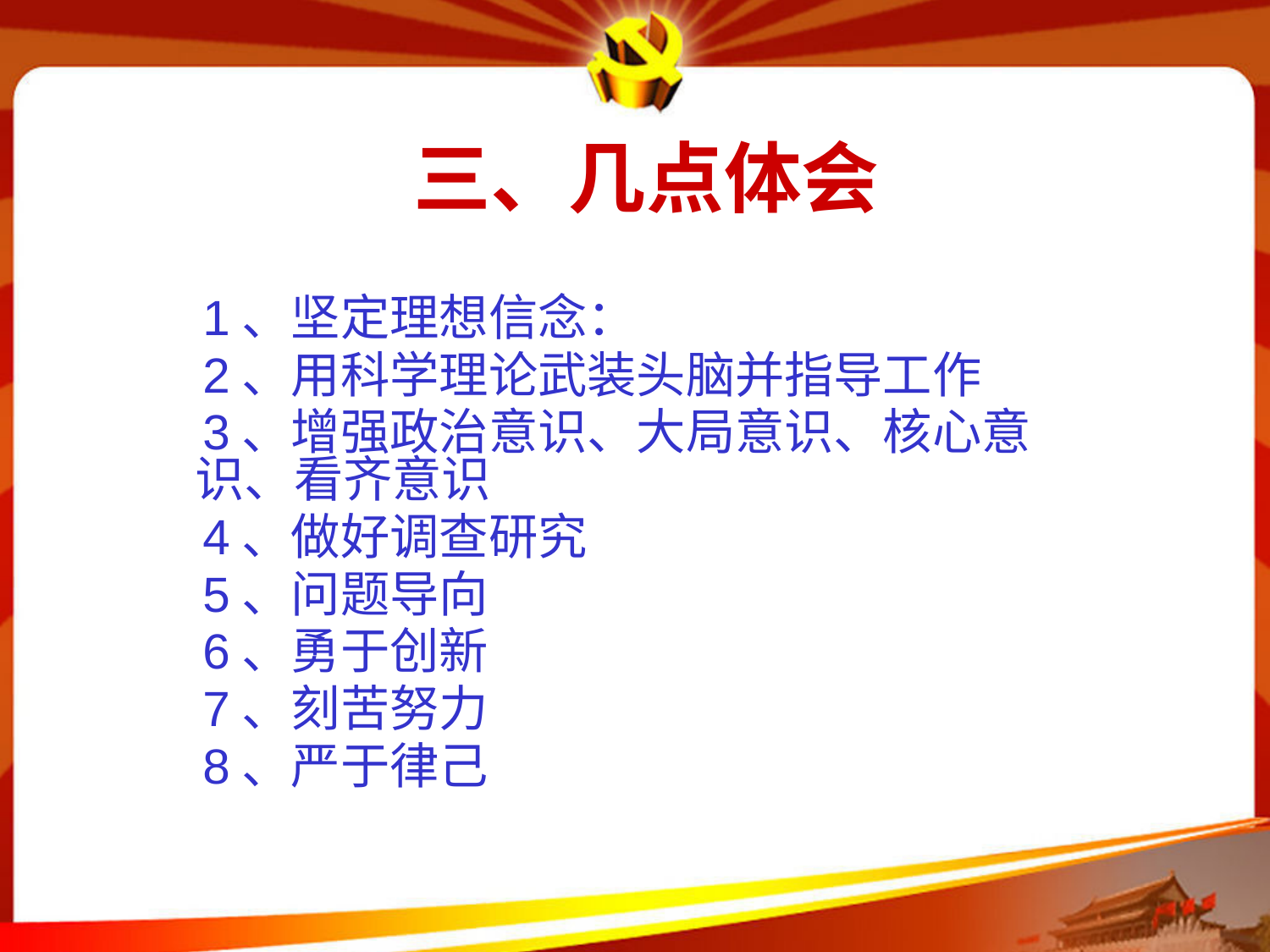

# 三、几点体会

    1、坚定理想信念：
    2、用科学理论武装头脑并指导工作
    3、增强政治意识、大局意识、核心意识、看齐意识
    4、做好调查研究
    5、问题导向
    6、勇于创新
    7、刻苦努力
    8、严于律己